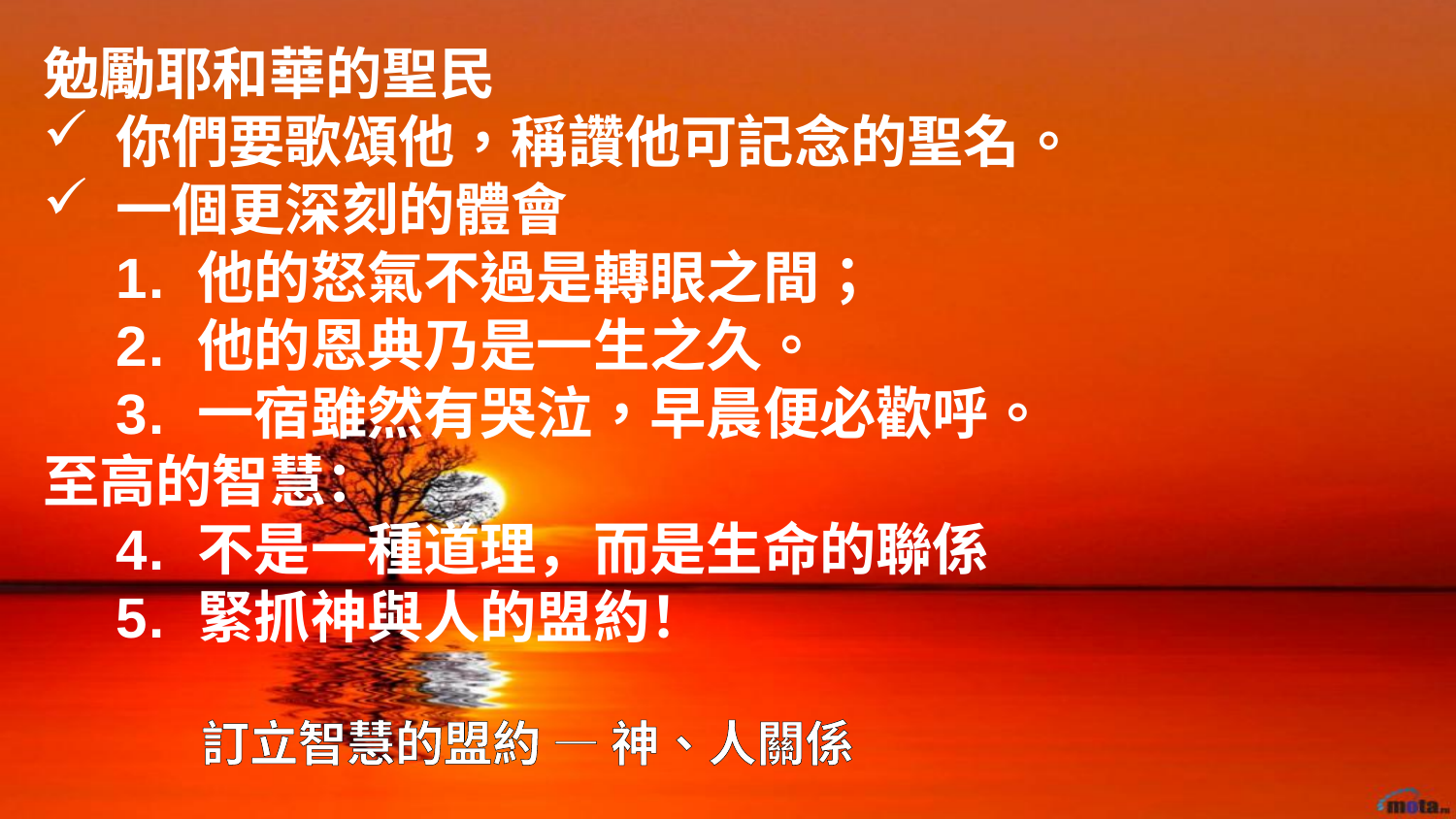

勉勵耶和華的聖民
你們要歌頌他，稱讚他可記念的聖名。
一個更深刻的體會
他的怒氣不過是轉眼之間；
他的恩典乃是一生之久。
一宿雖然有哭泣，早晨便必歡呼。
至高的智慧：
不是一種道理，而是生命的聯係
緊抓神與人的盟約！
# 訂立智慧的盟約 — 神、人關係